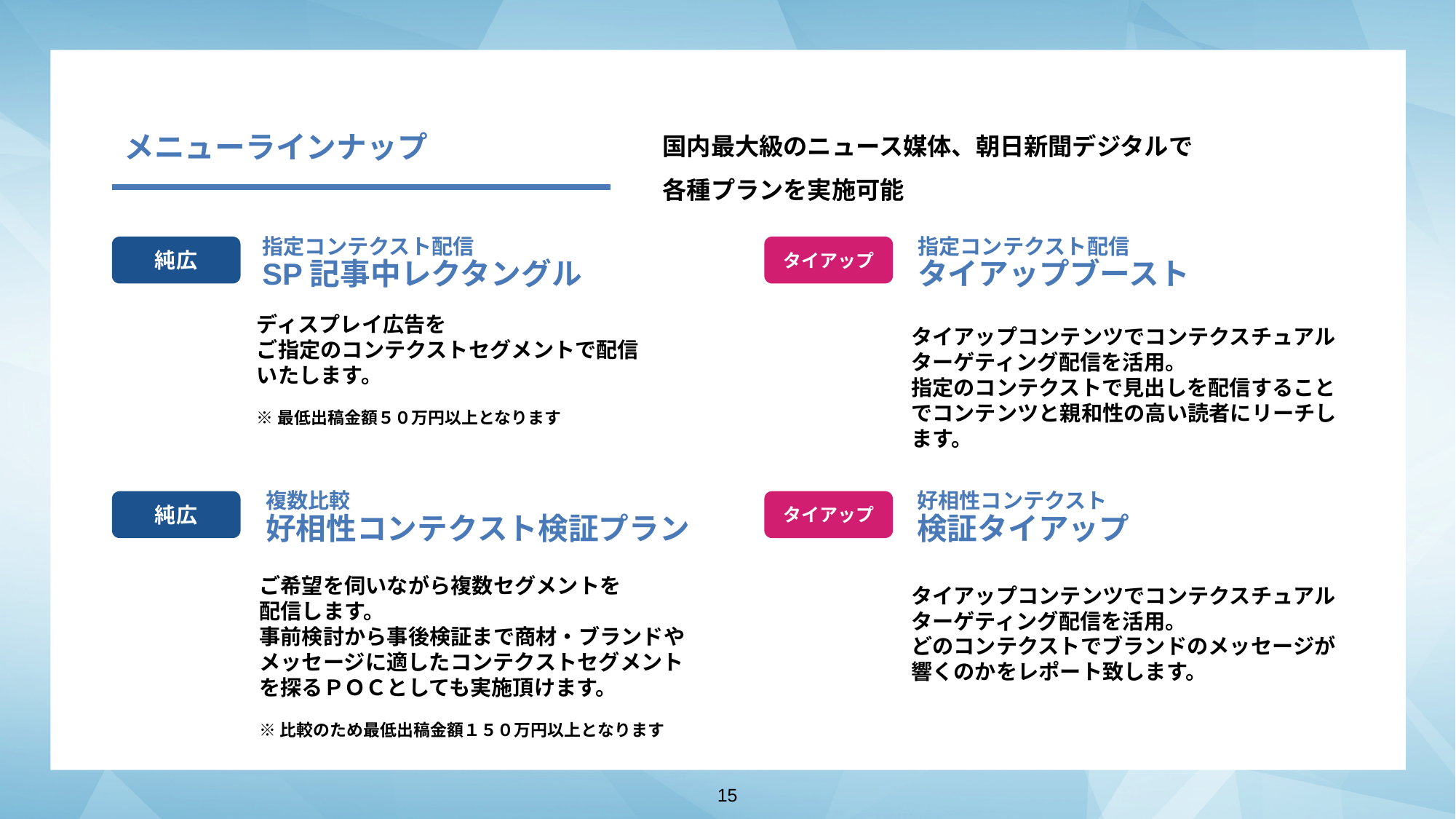

国内最大級のニュース媒体、朝日新聞デジタルで
各種プランを実施可能
メニューラインナップ
指定コンテクスト配信
SP記事中レクタングル
指定コンテクスト配信
タイアップブースト
純広
タイアップ
ディスプレイ広告を
ご指定のコンテクストセグメントで配信
いたします。

※最低出稿金額５０万円以上となります

タイアップコンテンツでコンテクスチュアルターゲティング配信を活用。
指定のコンテクストで見出しを配信することでコンテンツと親和性の高い読者にリーチします。
複数比較
好相性コンテクスト検証プラン
好相性コンテクスト
検証タイアップ
純広
タイアップ
ご希望を伺いながら複数セグメントを
配信します。
事前検討から事後検証まで商材・ブランドやメッセージに適したコンテクストセグメントを探るＰＯＣとしても実施頂けます。

※比較のため最低出稿金額１５０万円以上となります
タイアップコンテンツでコンテクスチュアルターゲティング配信を活用。
どのコンテクストでブランドのメッセージが響くのかをレポート致します。

15